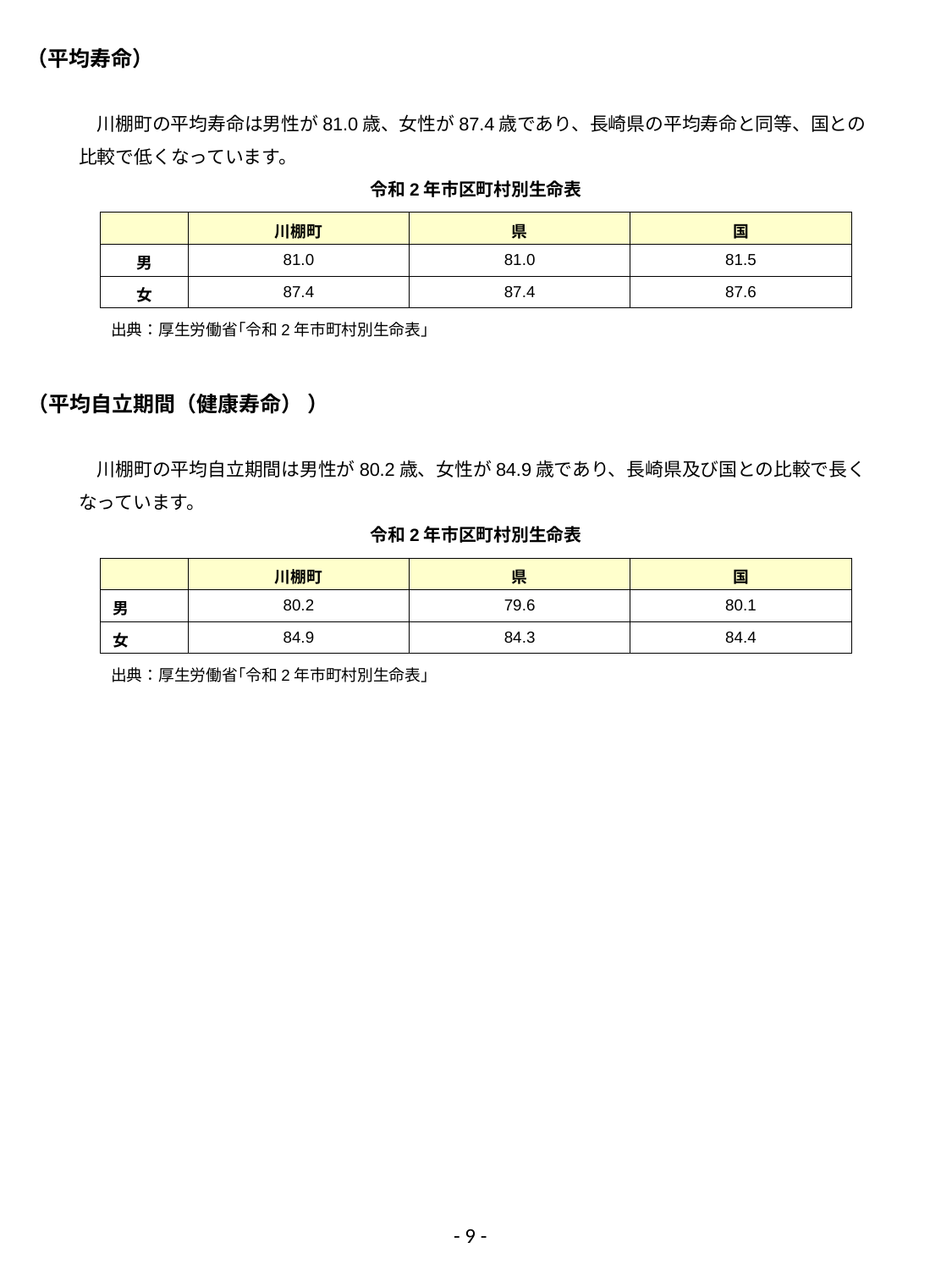

（平均寿命）
　川棚町の平均寿命は男性が81.0歳、女性が87.4歳であり、長崎県の平均寿命と同等、国との比較で低くなっています。
令和2年市区町村別生命表
|  | 川棚町 | 県 | 国 |
| --- | --- | --- | --- |
| 男 | 81.0 | 81.0 | 81.5 |
| 女 | 87.4 | 87.4 | 87.6 |
出典：厚生労働省｢令和2年市町村別生命表｣
（平均自立期間（健康寿命） ）
　川棚町の平均自立期間は男性が80.2歳、女性が84.9歳であり、長崎県及び国との比較で長くなっています。
令和2年市区町村別生命表
|  | 川棚町 | 県 | 国 |
| --- | --- | --- | --- |
| 男 | 80.2 | 79.6 | 80.1 |
| 女 | 84.9 | 84.3 | 84.4 |
出典：厚生労働省｢令和2年市町村別生命表｣
- 9 -